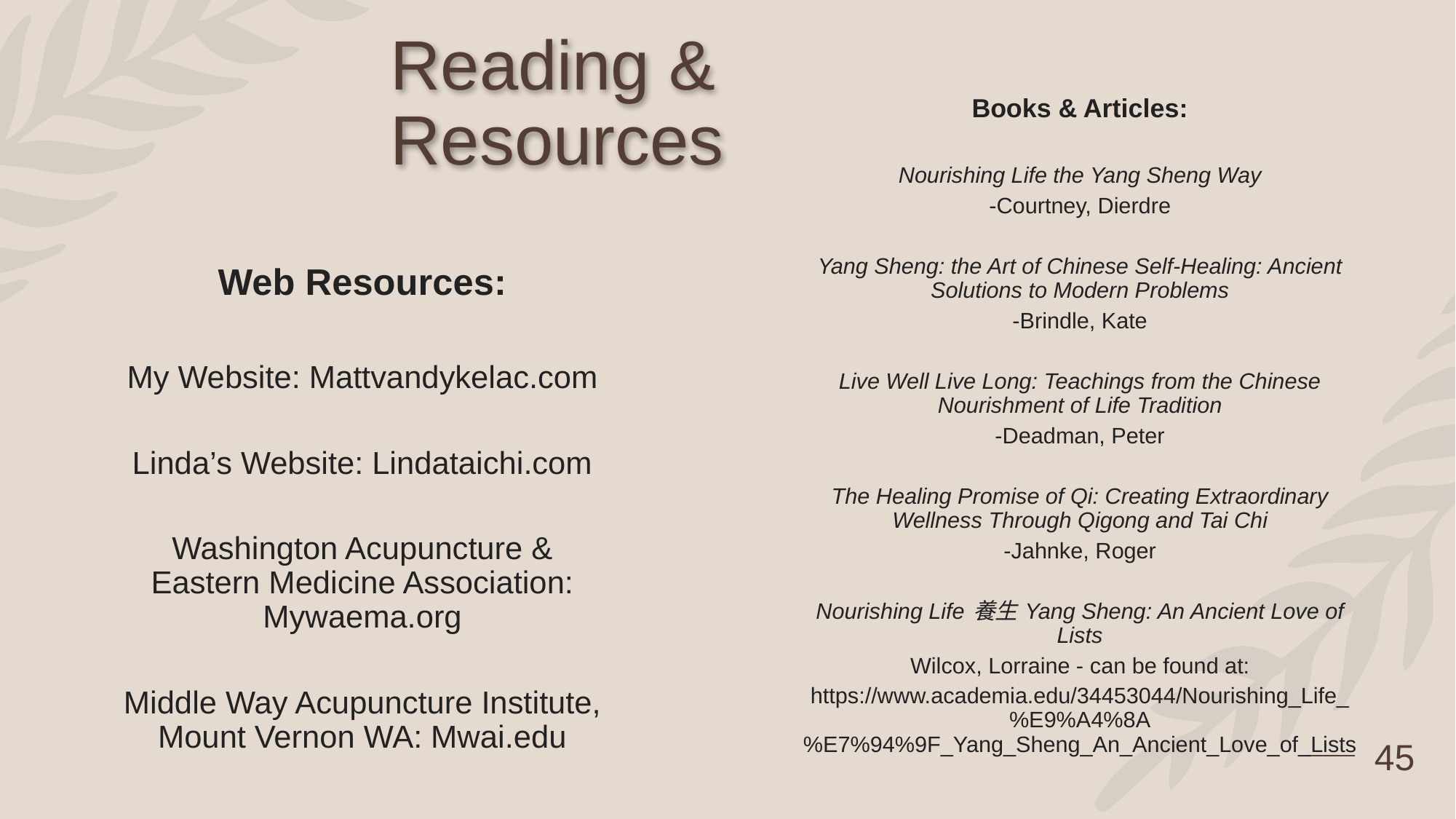

# Reading & Resources

Books & Articles:

Nourishing Life the Yang Sheng Way
-Courtney, Dierdre

Yang Sheng: the Art of Chinese Self-Healing: Ancient Solutions to Modern Problems
-Brindle, Kate

Live Well Live Long: Teachings from the Chinese Nourishment of Life Tradition
-Deadman, Peter

The Healing Promise of Qi: Creating Extraordinary Wellness Through Qigong and Tai Chi
-Jahnke, Roger

Nourishing Life 養生 Yang Sheng: An Ancient Love of Lists
Wilcox, Lorraine - can be found at:
https://www.academia.edu/34453044/Nourishing_Life_%E9%A4%8A%E7%94%9F_Yang_Sheng_An_Ancient_Love_of_Lists

Web Resources:

My Website: Mattvandykelac.com

Linda’s Website: Lindataichi.com

Washington Acupuncture & Eastern Medicine Association: Mywaema.org

Middle Way Acupuncture Institute, Mount Vernon WA: Mwai.edu
45